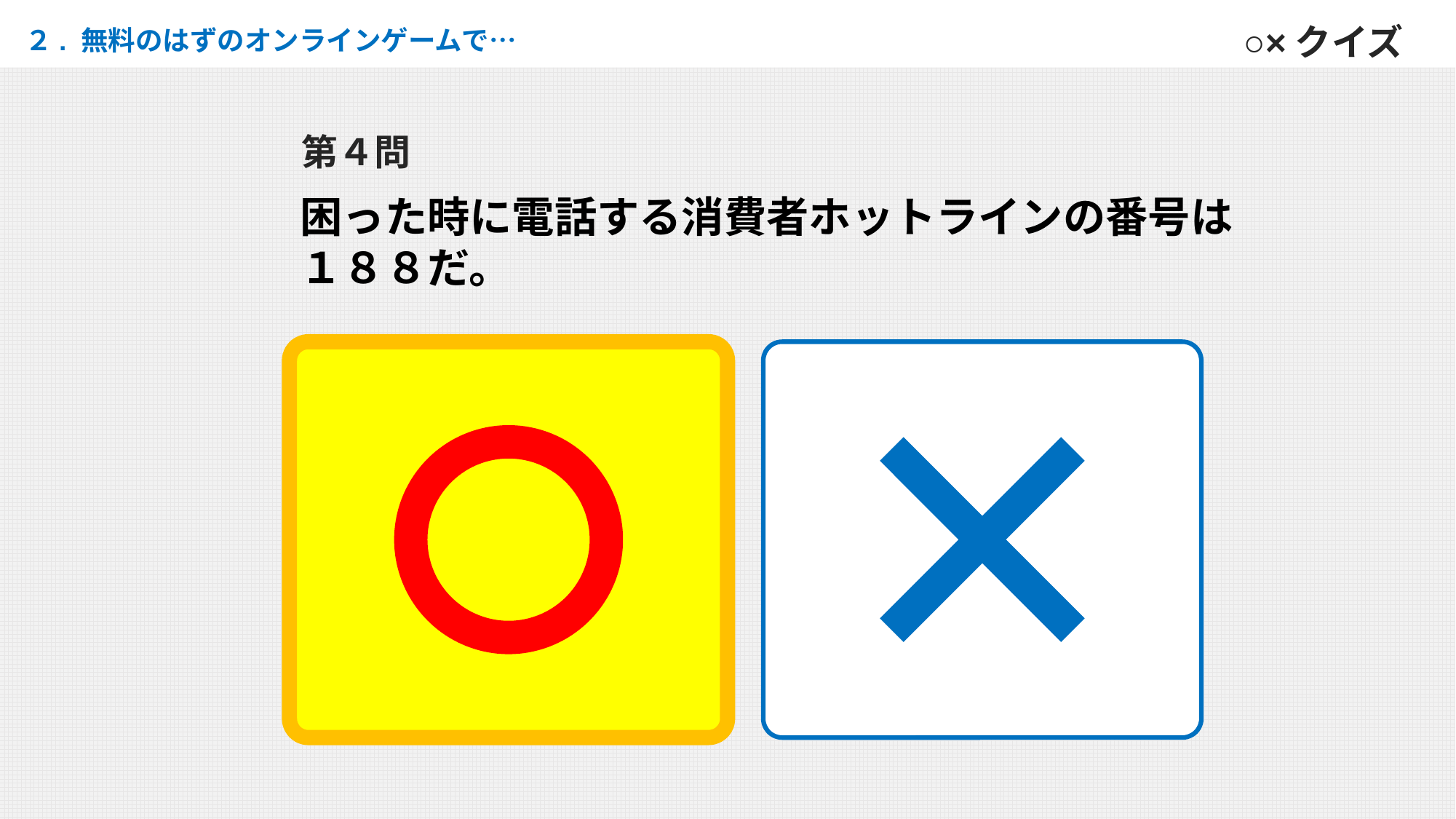

○×クイズ
２. 無料のはずのオンラインゲームで…
第４問
困った時に電話する消費者ホットラインの番号は１８８だ。